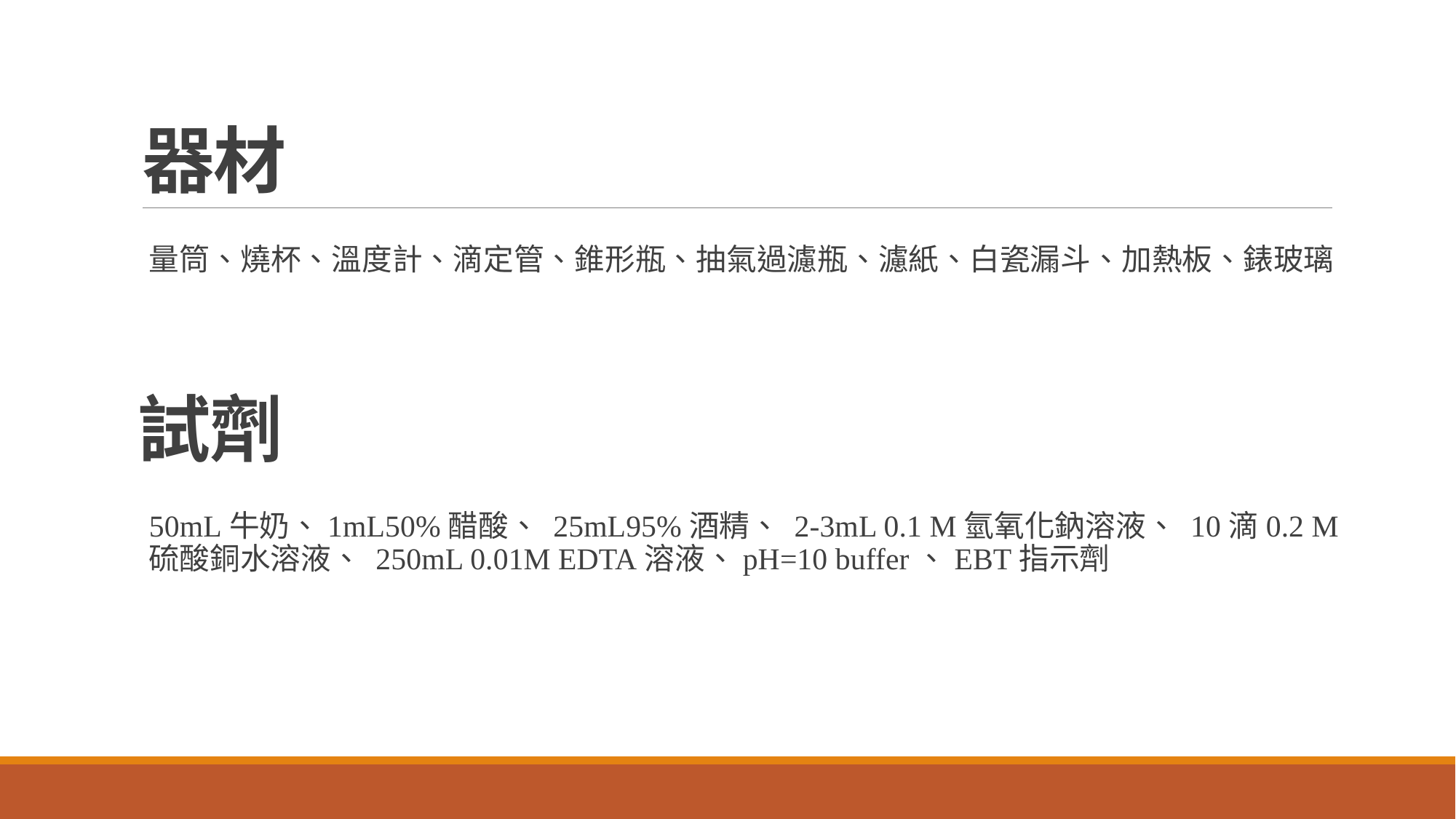

# 器材
量筒、燒杯、溫度計、滴定管、錐形瓶、抽氣過濾瓶、濾紙、白瓷漏斗、加熱板、錶玻璃

試劑
50mL牛奶、1mL50%醋酸、 25mL95%酒精、 2-3mL 0.1 M氫氧化鈉溶液、 10滴0.2 M硫酸銅水溶液、 250mL 0.01M EDTA溶液、pH=10 buffer、EBT指示劑